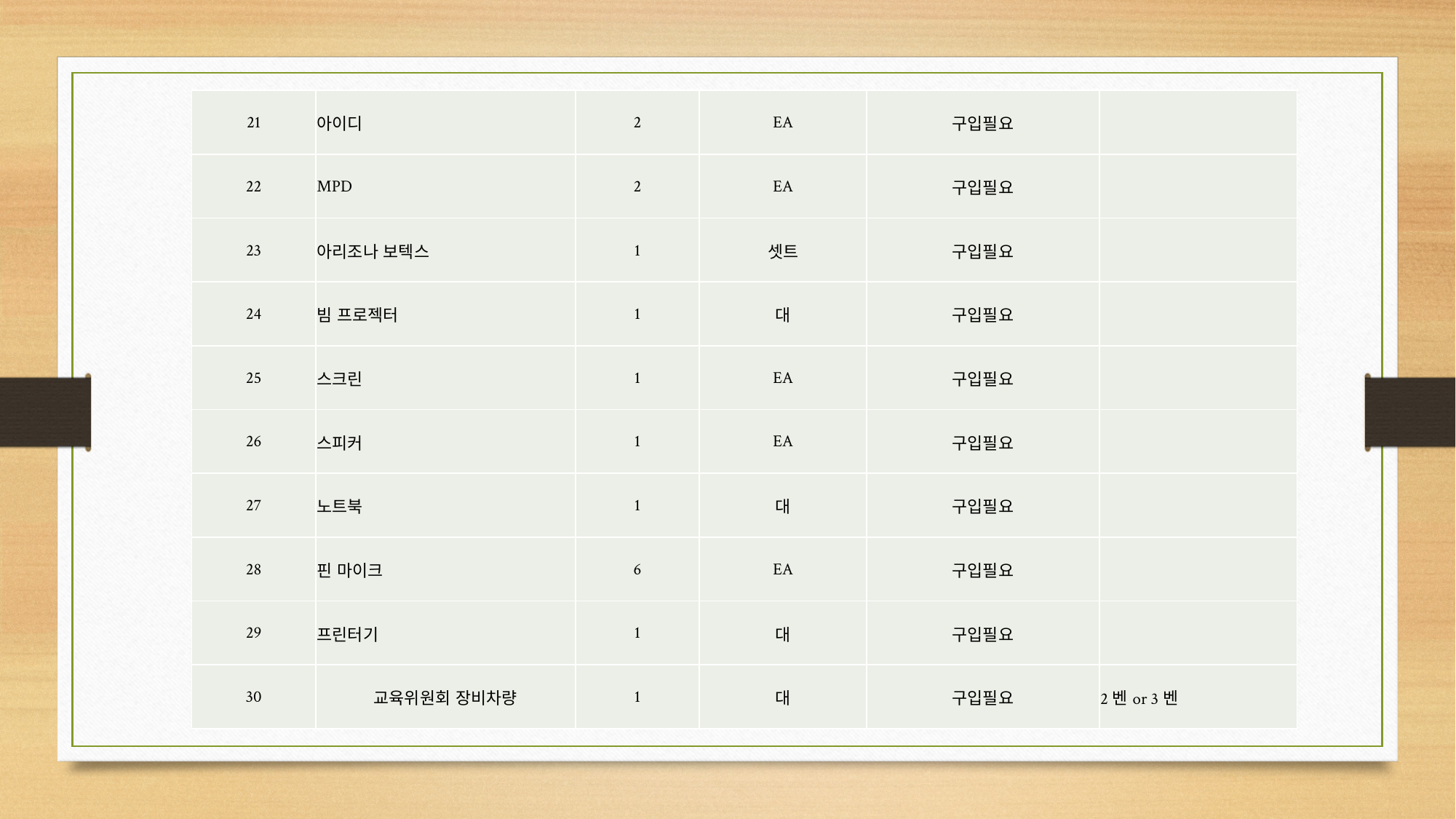

| 21 | 아이디 | 2 | EA | 구입필요 |  |
| --- | --- | --- | --- | --- | --- |
| 22 | MPD | 2 | EA | 구입필요 |  |
| 23 | 아리조나 보텍스 | 1 | 셋트 | 구입필요 |  |
| 24 | 빔 프로젝터 | 1 | 대 | 구입필요 |  |
| 25 | 스크린 | 1 | EA | 구입필요 |  |
| 26 | 스피커 | 1 | EA | 구입필요 |  |
| 27 | 노트북 | 1 | 대 | 구입필요 |  |
| 28 | 핀 마이크 | 6 | EA | 구입필요 |  |
| 29 | 프린터기 | 1 | 대 | 구입필요 |  |
| 30 | 교육위원회 장비차량 | 1 | 대 | 구입필요 | 2벤or 3벤 |